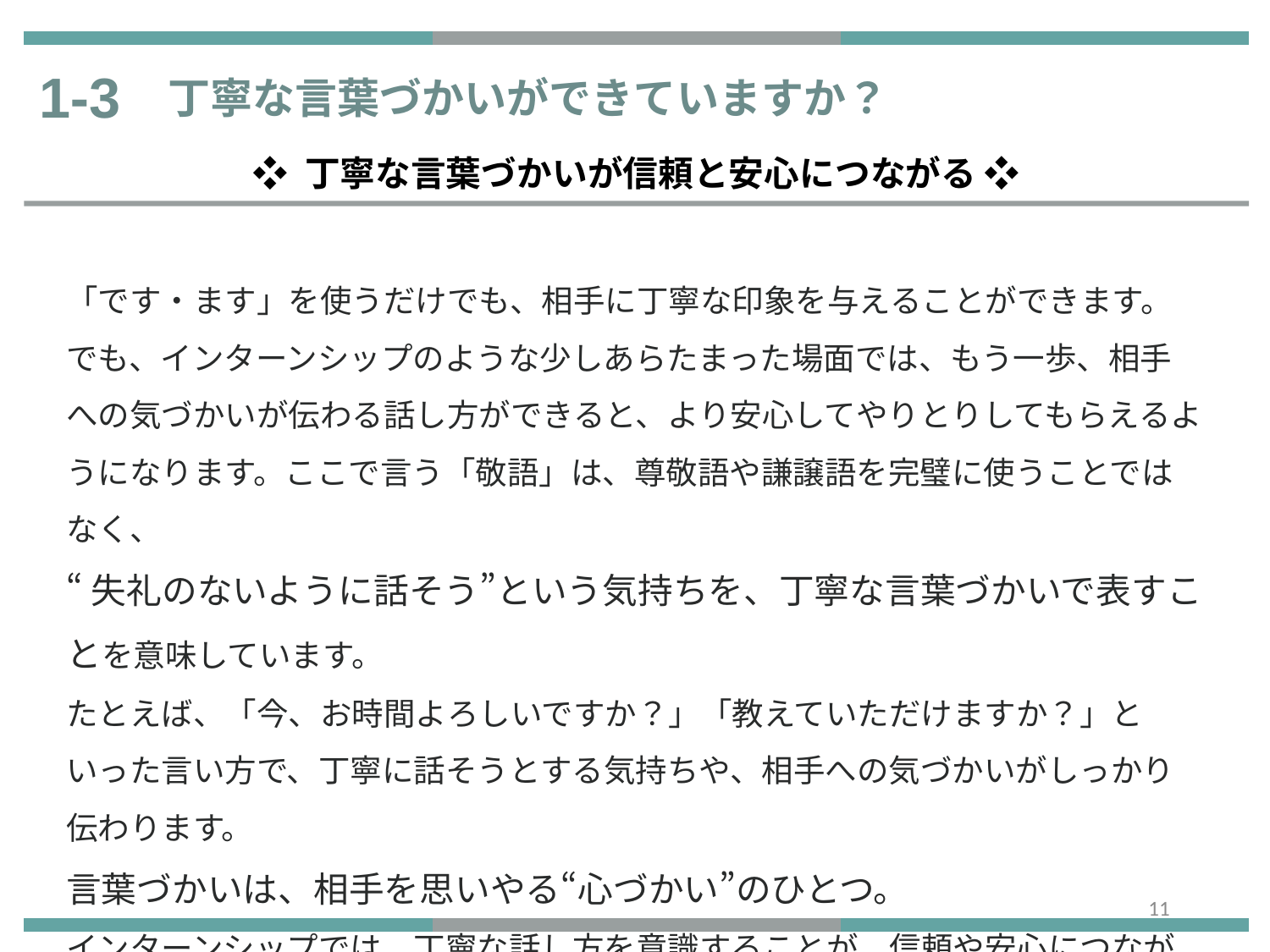

丁寧な言葉づかいができていますか？
1-3
❖ 丁寧な言葉づかいが信頼と安心につながる ❖

「です・ます」を使うだけでも、相手に丁寧な印象を与えることができます。
でも、インターンシップのような少しあらたまった場面では、もう一歩、相手への気づかいが伝わる話し方ができると、より安心してやりとりしてもらえるようになります。ここで言う「敬語」は、尊敬語や謙譲語を完璧に使うことではなく、
“失礼のないように話そう”という気持ちを、丁寧な言葉づかいで表すことを意味しています。
たとえば、「今、お時間よろしいですか？」「教えていただけますか？」といった言い方で、丁寧に話そうとする気持ちや、相手への気づかいがしっかり伝わります。
言葉づかいは、相手を思いやる“心づかい”のひとつ。
インターンシップでは、丁寧な話し方を意識することが、信頼や安心につながります。
11